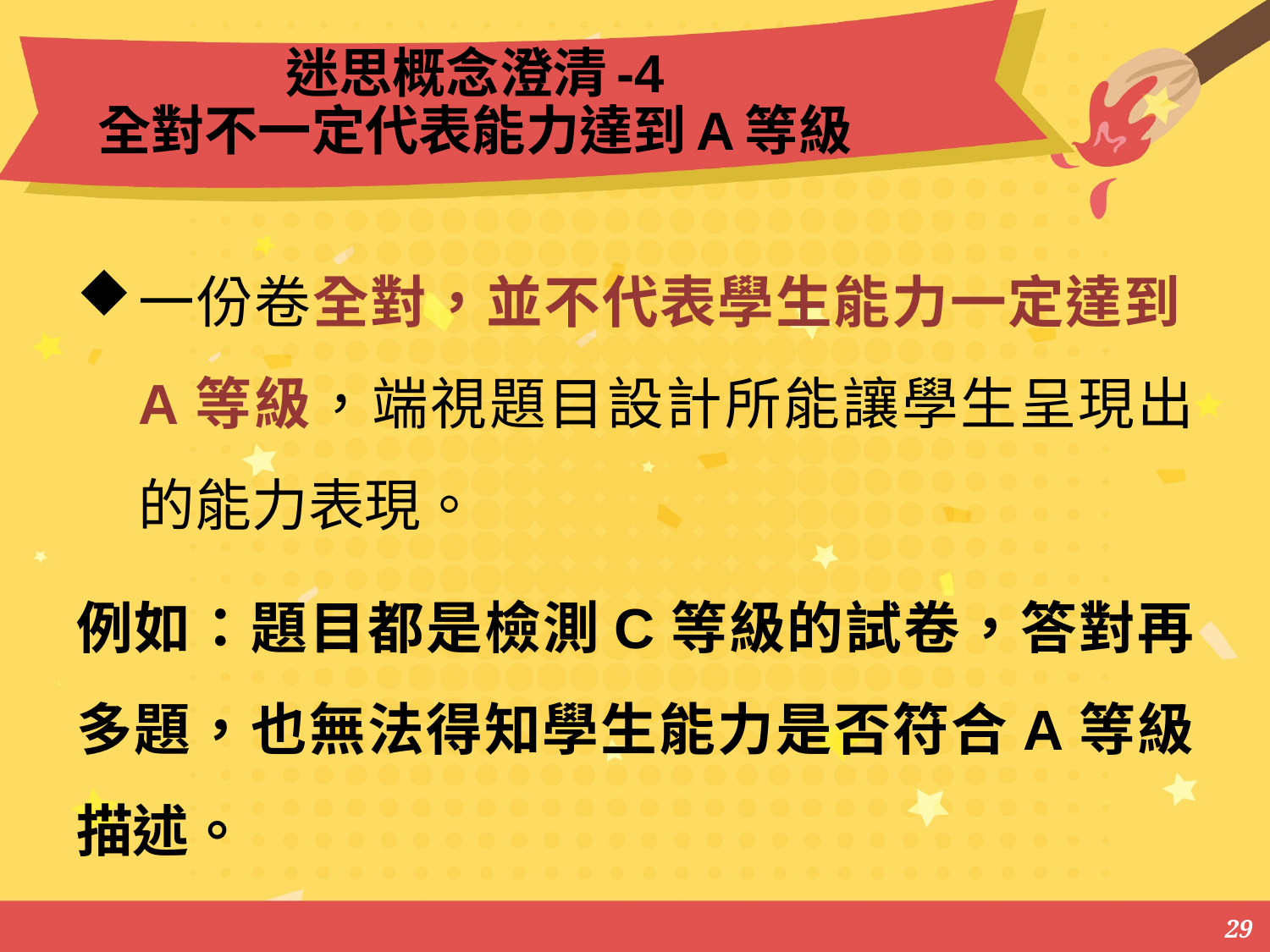

# 迷思概念澄清-4 全對不一定代表能力達到A等級
一份卷全對，並不代表學生能力一定達到A等級，端視題目設計所能讓學生呈現出的能力表現。
例如：題目都是檢測C等級的試卷，答對再多題，也無法得知學生能力是否符合A等級描述。

29